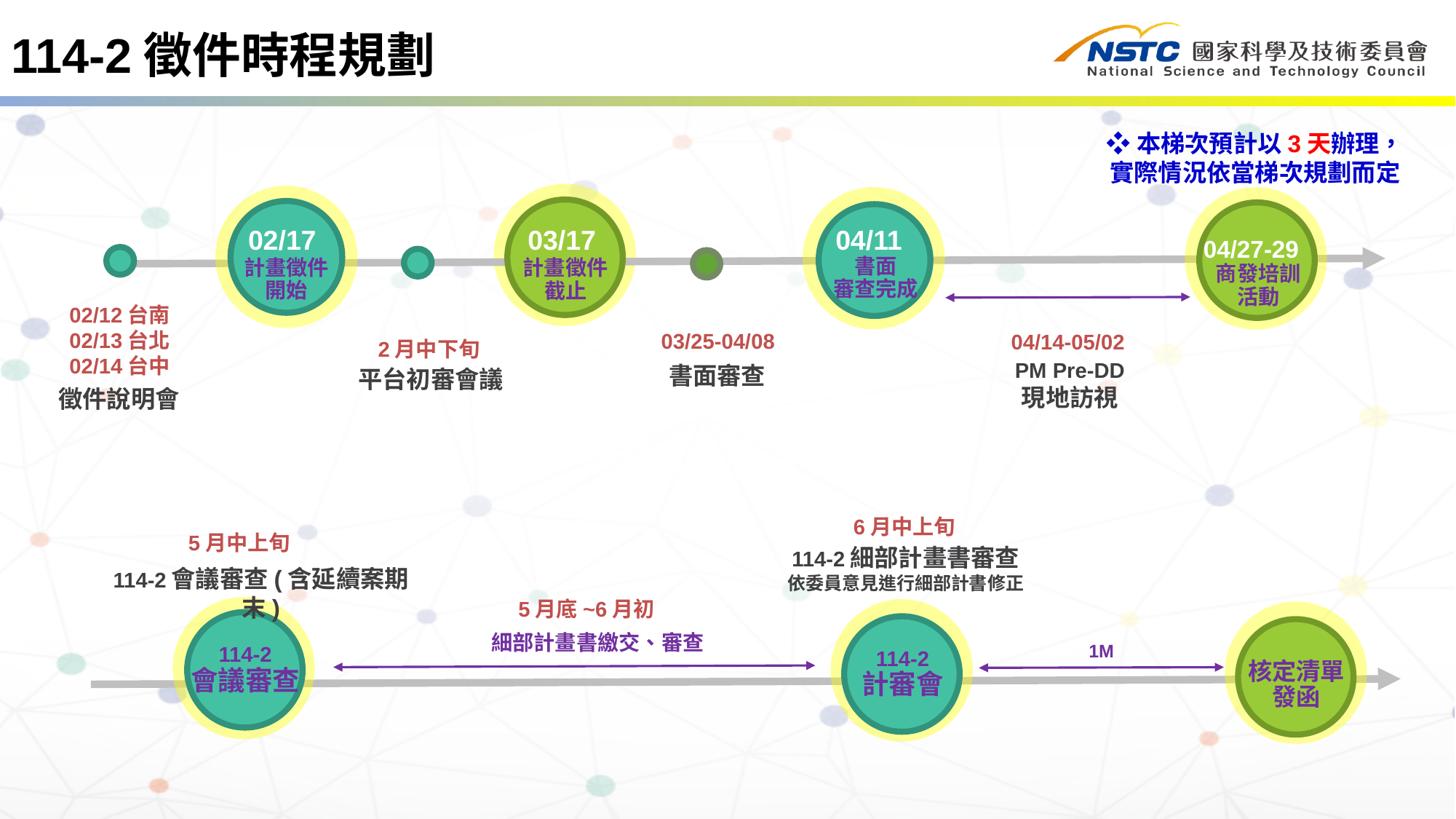

114-2徵件時程規劃
❖本梯次預計以3天辦理，
實際情況依當梯次規劃而定

04/11
書面
審查完成

04/27-29
商發培訓
活動

02/17
03/17

計畫徵件
開始
計畫徵件
截止

02/12台南
02/13台北
02/14台中

徵件說明會
03/25-04/08
書面審查
04/14-05/02

PM Pre-DD
現地訪視
2月中下旬

平台初審會議
6月中上旬

114-2細部計畫書審查
依委員意見進行細部計書修正
5月中上旬
114-2會議審查(含延續案期末)

5月底~6月初

114-2
會議審查

細部計畫書繳交、審查
1M
114-2
計審會
核定清單
發函